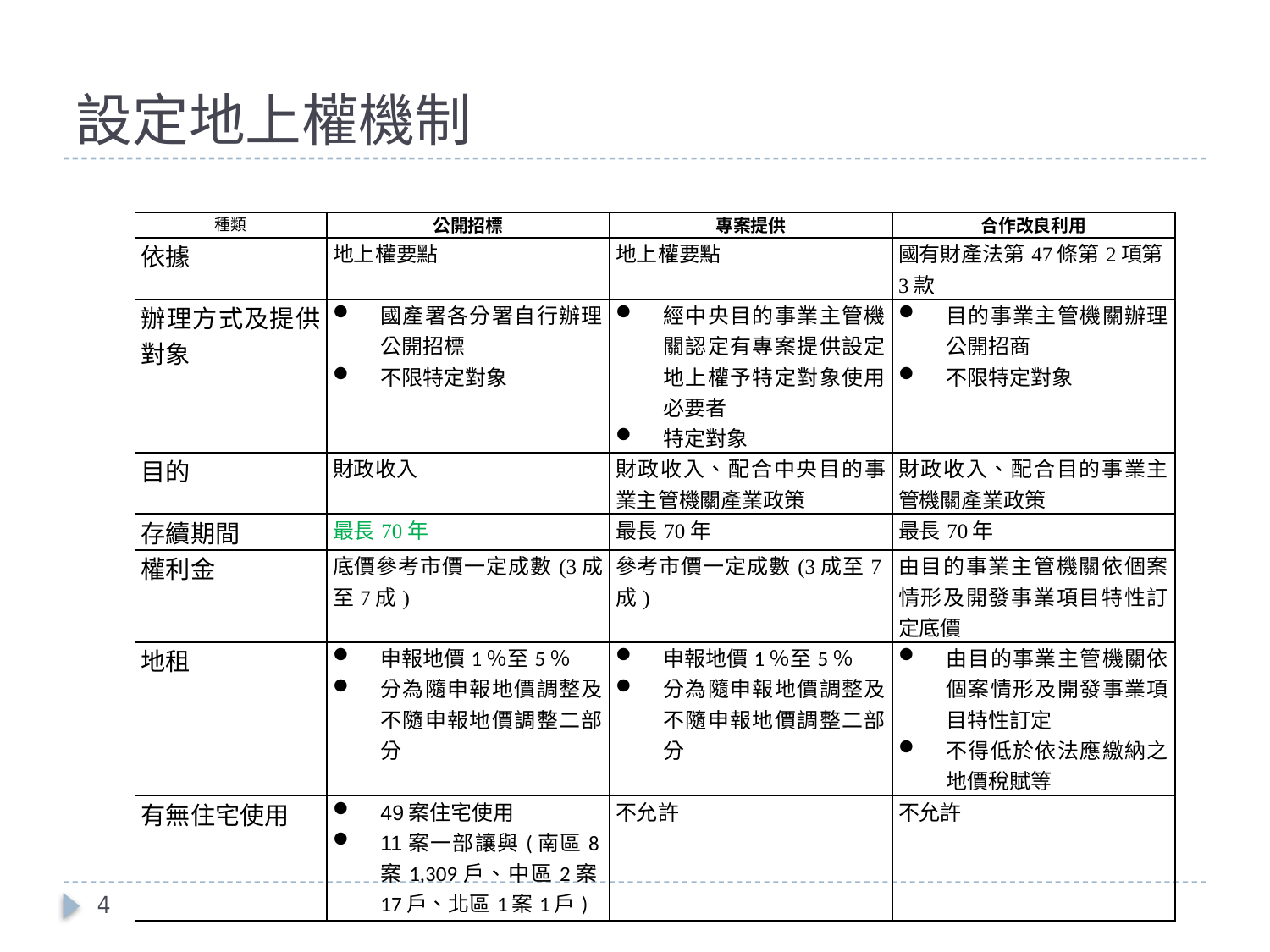

# 設定地上權機制
| 種類 | 公開招標 | 專案提供 | 合作改良利用 |
| --- | --- | --- | --- |
| 依據 | 地上權要點 | 地上權要點 | 國有財產法第47條第2項第3款 |
| 辦理方式及提供對象 | 國產署各分署自行辦理公開招標 不限特定對象 | 經中央目的事業主管機關認定有專案提供設定地上權予特定對象使用必要者 特定對象 | 目的事業主管機關辦理公開招商 不限特定對象 |
| 目的 | 財政收入 | 財政收入、配合中央目的事業主管機關產業政策 | 財政收入、配合目的事業主管機關產業政策 |
| 存續期間 | 最長70年 | 最長70年 | 最長70年 |
| 權利金 | 底價參考市價一定成數(3成至7成) | 參考市價一定成數(3成至7成) | 由目的事業主管機關依個案情形及開發事業項目特性訂定底價 |
| 地租 | 申報地價1％至5％ 分為隨申報地價調整及不隨申報地價調整二部分 | 申報地價1％至5％ 分為隨申報地價調整及不隨申報地價調整二部分 | 由目的事業主管機關依個案情形及開發事業項目特性訂定 不得低於依法應繳納之地價稅賦等 |
| 有無住宅使用 | 49案住宅使用 11案一部讓與(南區8案1,309戶、中區2案17戶、北區1案1戶) | 不允許 | 不允許 |
4